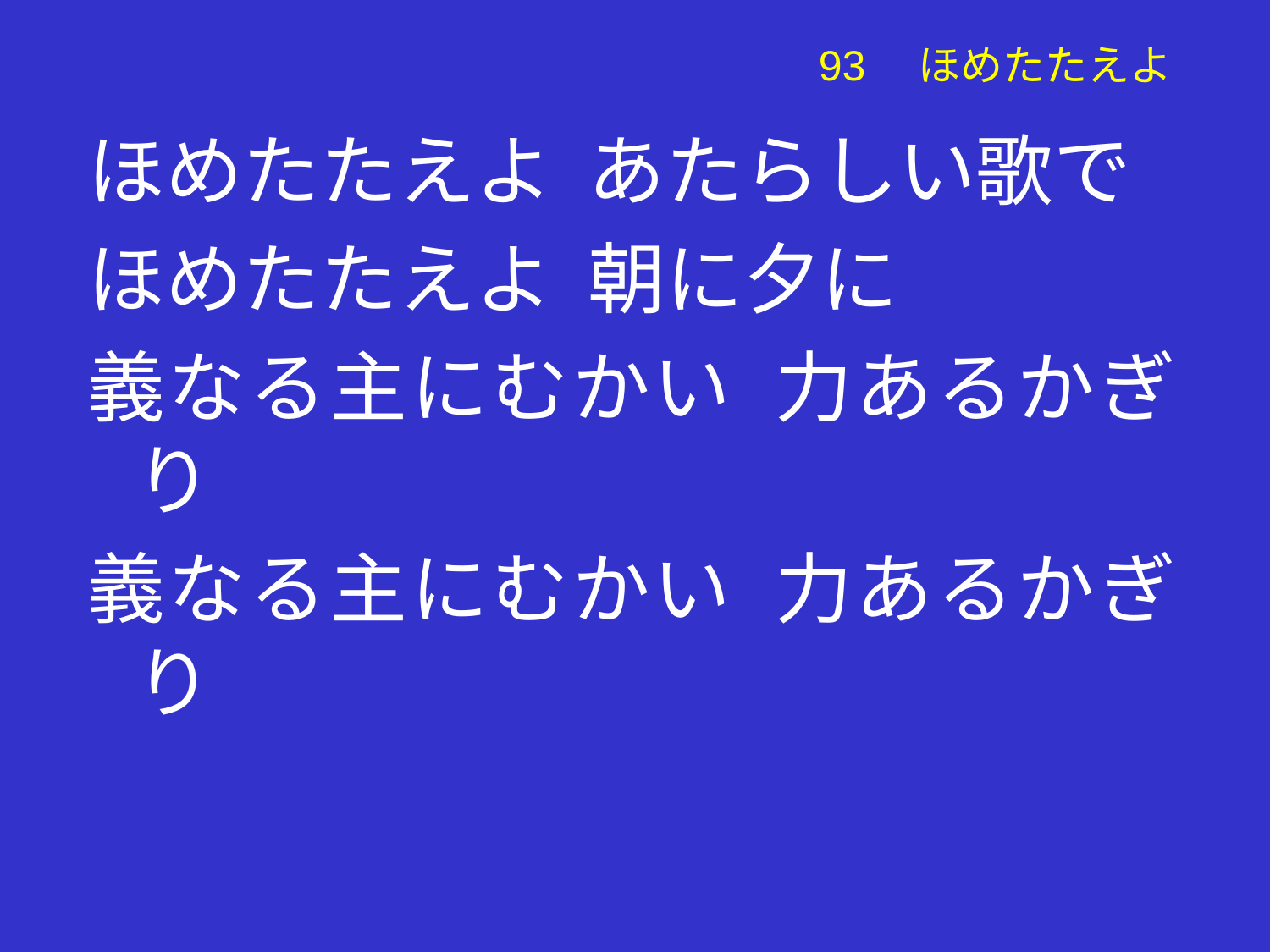

ほめたたえよ  あたらしい歌で
ほめたたえよ  朝に夕に
義なる主にむかい  力あるかぎり
義なる主にむかい  力あるかぎり

# 93　ほめたたえよ